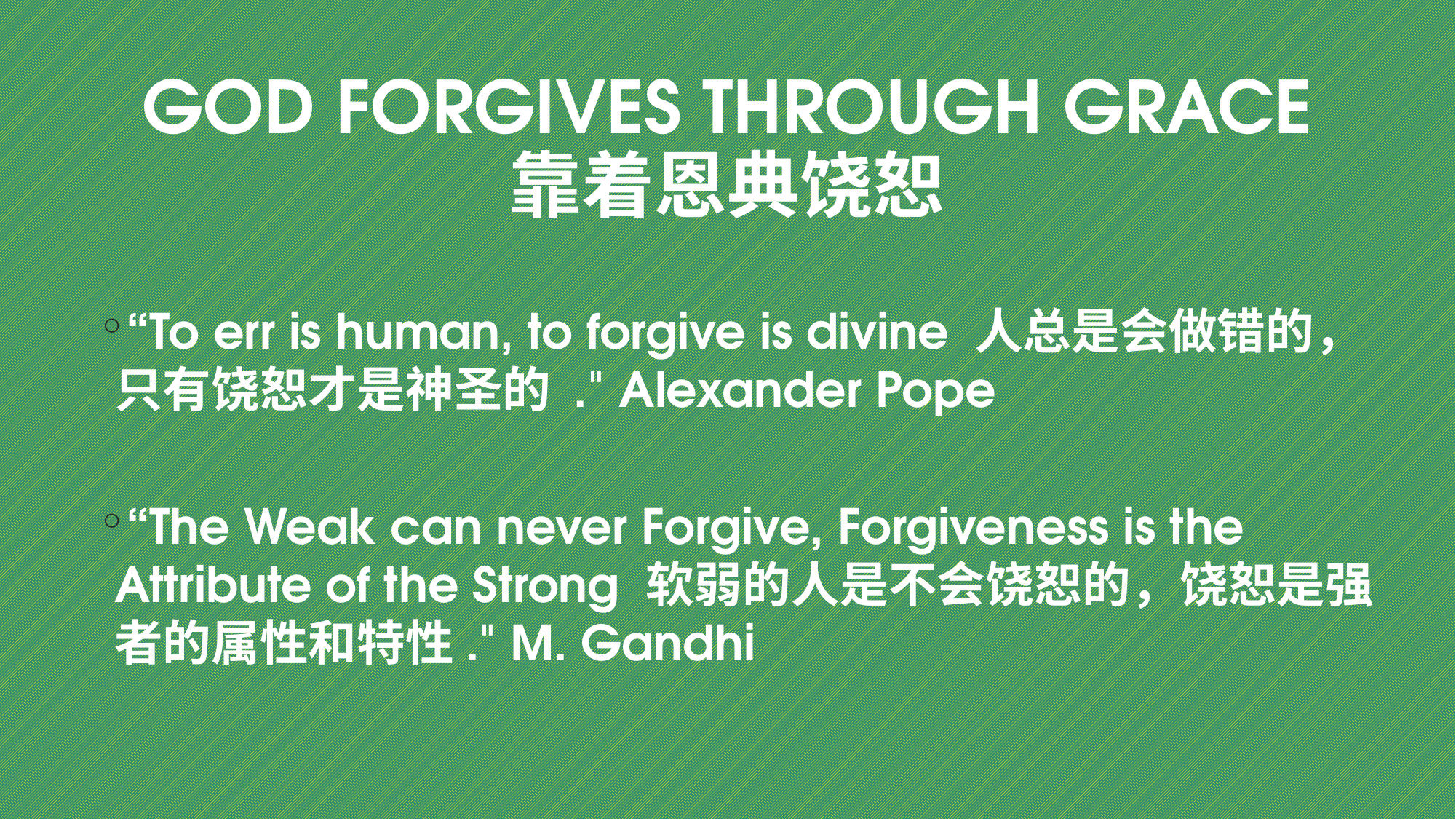

# GOD FORGIVES THROUGH GRACE 靠着恩典饶恕
“To err is human, to forgive is divine 人总是会做错的，只有饶恕才是神圣的 ." Alexander Pope

“The Weak can never Forgive, Forgiveness is the Attribute of the Strong 软弱的人是不会饶恕的，饶恕是强者的属性和特性." M. Gandhi